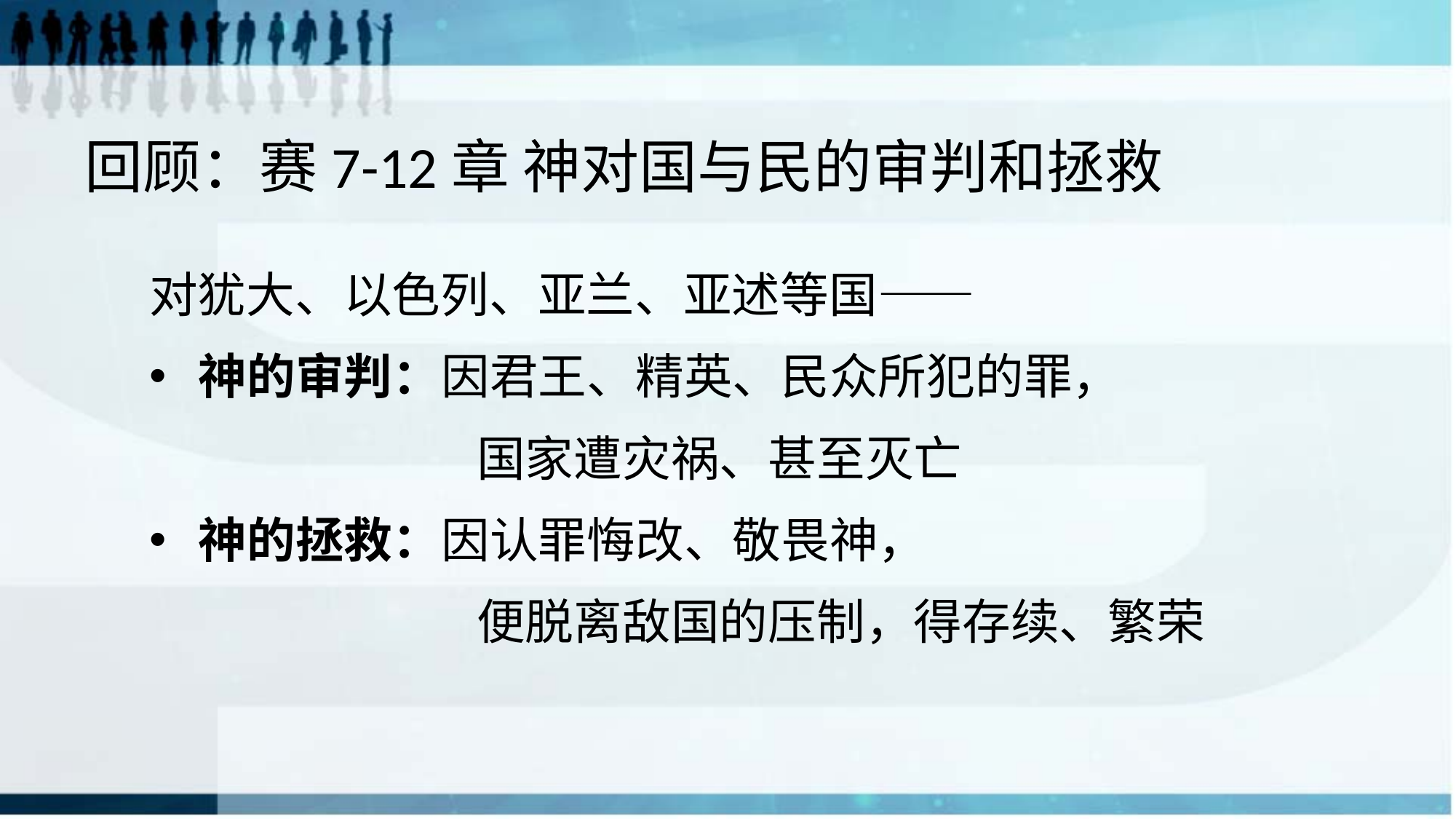

# 回顾：赛7-12章 神对国与民的审判和拯救
对犹大、以色列、亚兰、亚述等国——
神的审判：因君王、精英、民众所犯的罪，
			国家遭灾祸、甚至灭亡
神的拯救：因认罪悔改、敬畏神，
			便脱离敌国的压制，得存续、繁荣